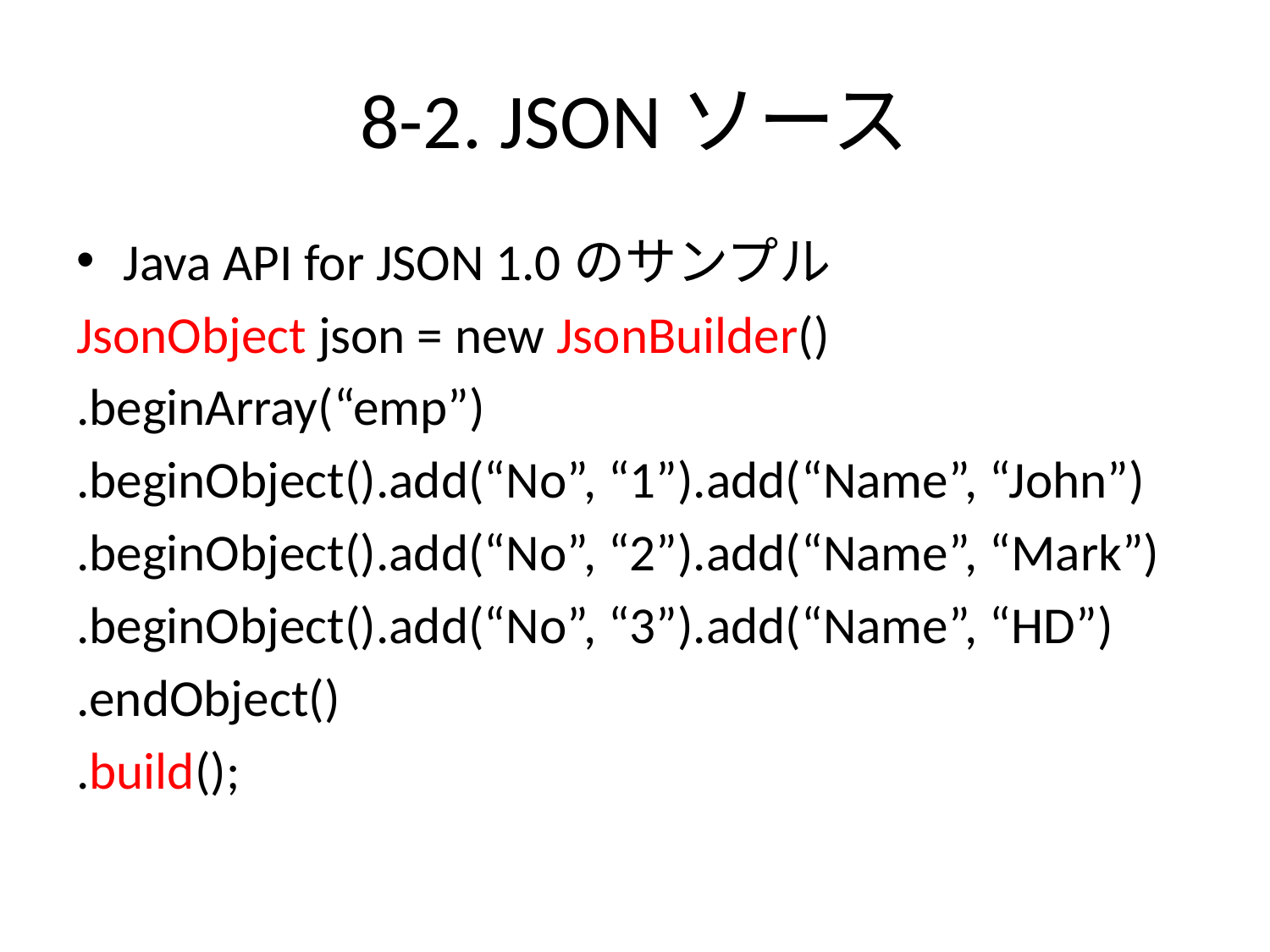

# 8-2. JSONソース
Java API for JSON 1.0のサンプル
JsonObject json = new JsonBuilder()
.beginArray(“emp”)
.beginObject().add(“No”, “1”).add(“Name”, “John”)
.beginObject().add(“No”, “2”).add(“Name”, “Mark”)
.beginObject().add(“No”, “3”).add(“Name”, “HD”)
.endObject()
.build();